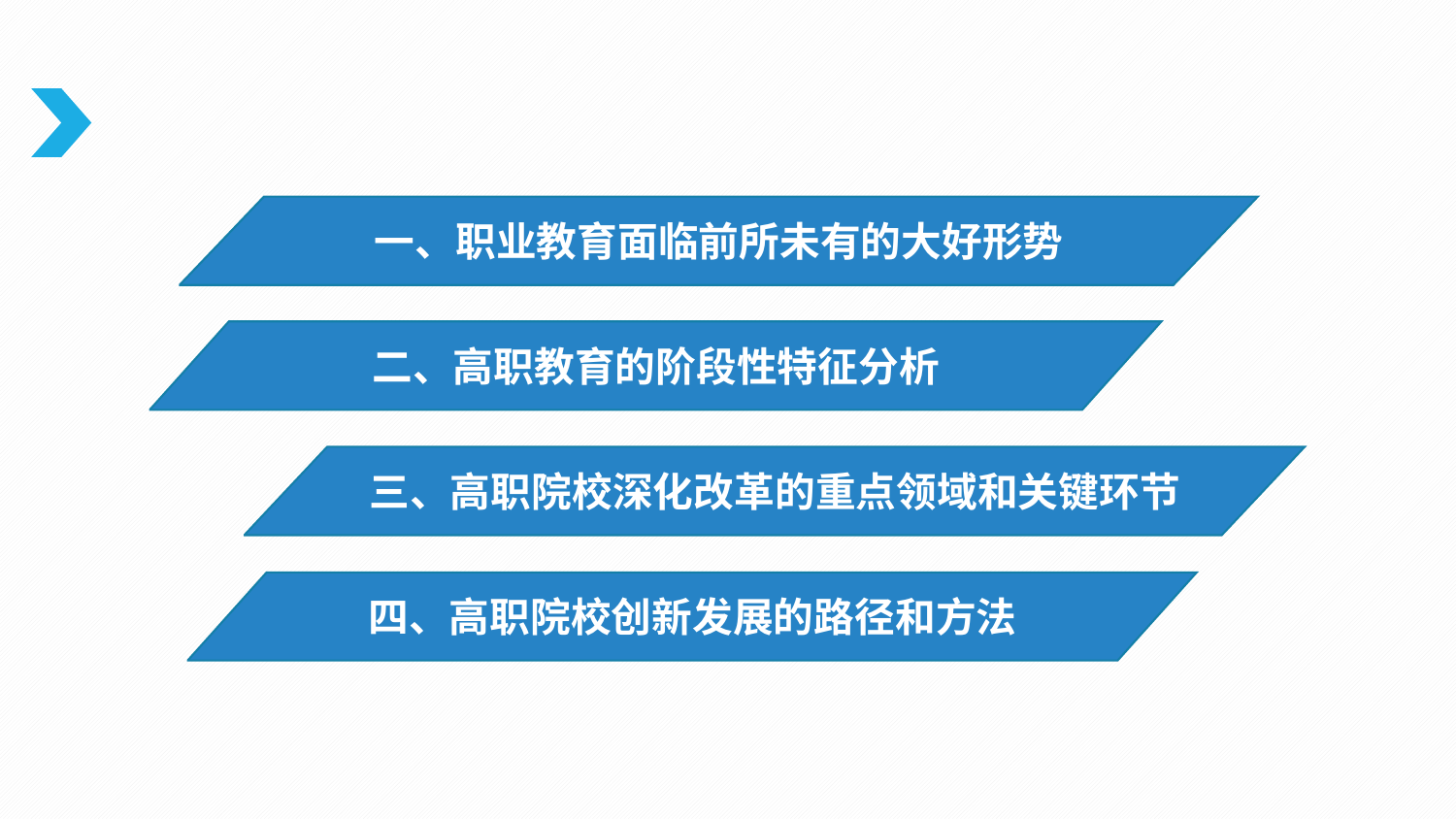

一、职业教育面临前所未有的大好形势
二、高职教育的阶段性特征分析
三、高职院校深化改革的重点领域和关键环节
四、高职院校创新发展的路径和方法